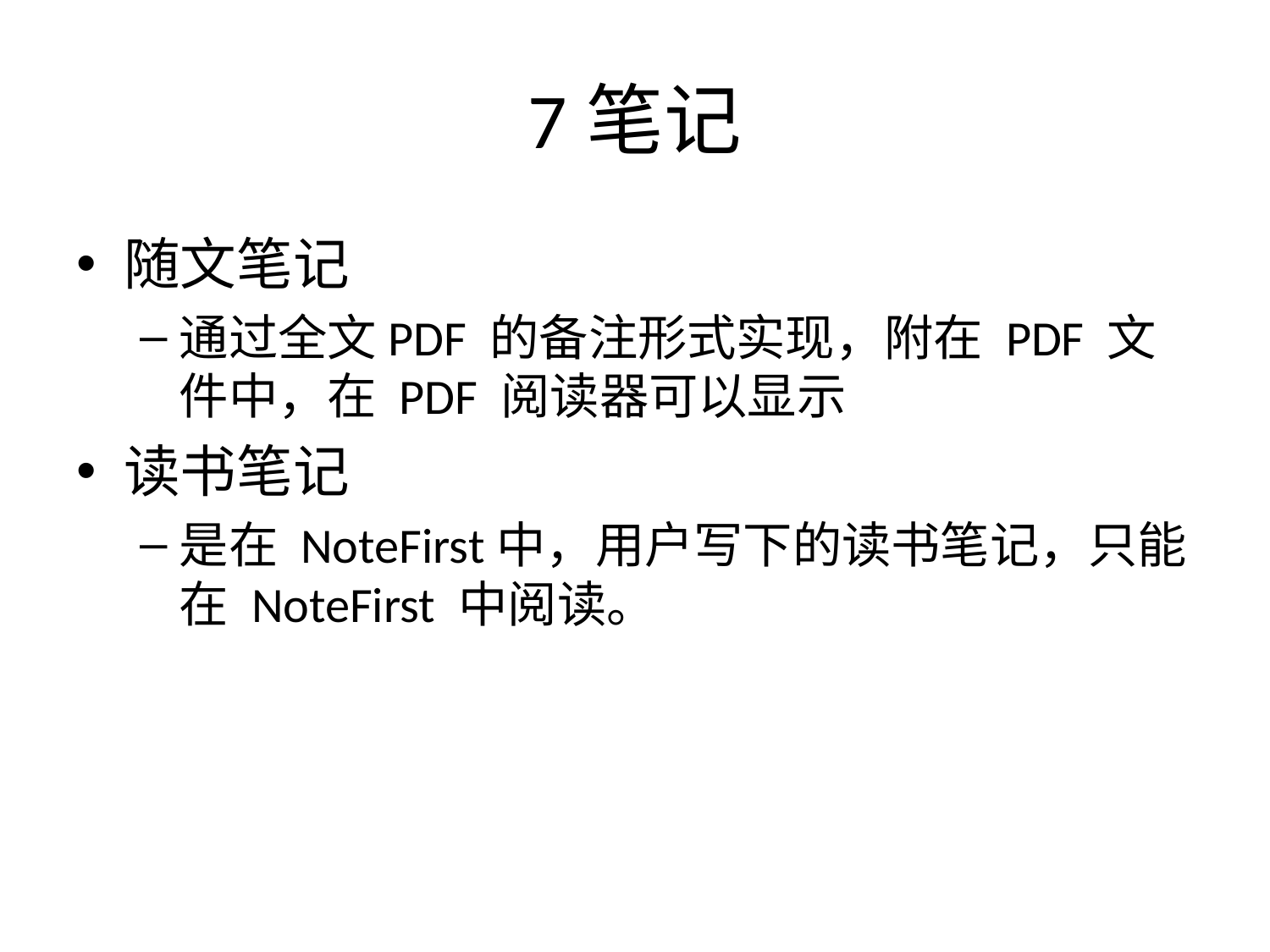

# 7笔记
随文笔记
通过全文PDF 的备注形式实现，附在 PDF 文件中，在 PDF 阅读器可以显示
读书笔记
是在 NoteFirst中，用户写下的读书笔记，只能在 NoteFirst 中阅读。